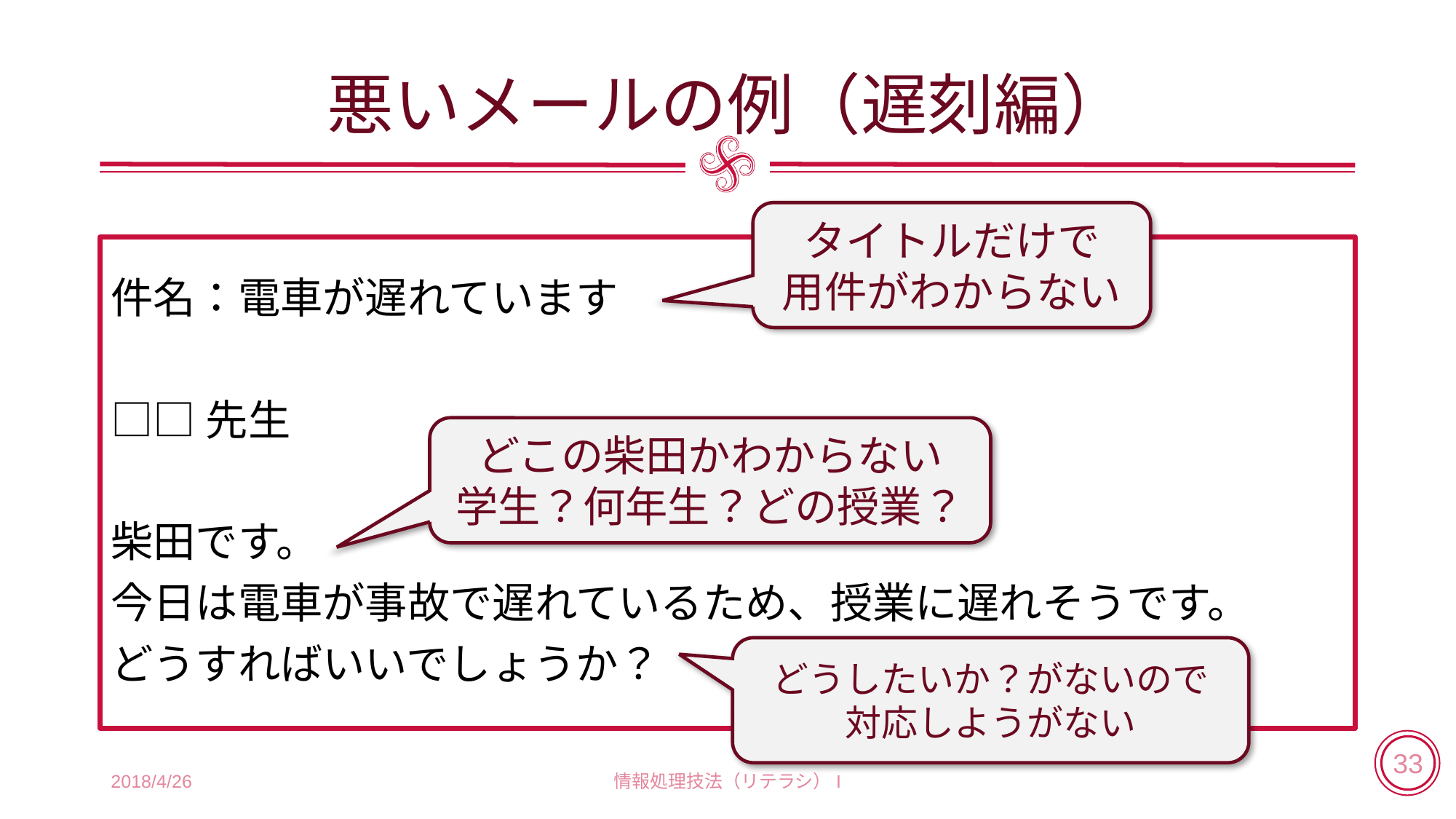

# 悪いメールの例（遅刻編）
タイトルだけで
用件がわからない
件名：電車が遅れています

□□先生

柴田です。
今日は電車が事故で遅れているため、授業に遅れそうです。
どうすればいいでしょうか？
どこの柴田かわからない
学生？何年生？どの授業？
どうしたいか？がないので
対応しようがない
2018/4/26
情報処理技法（リテラシ）I